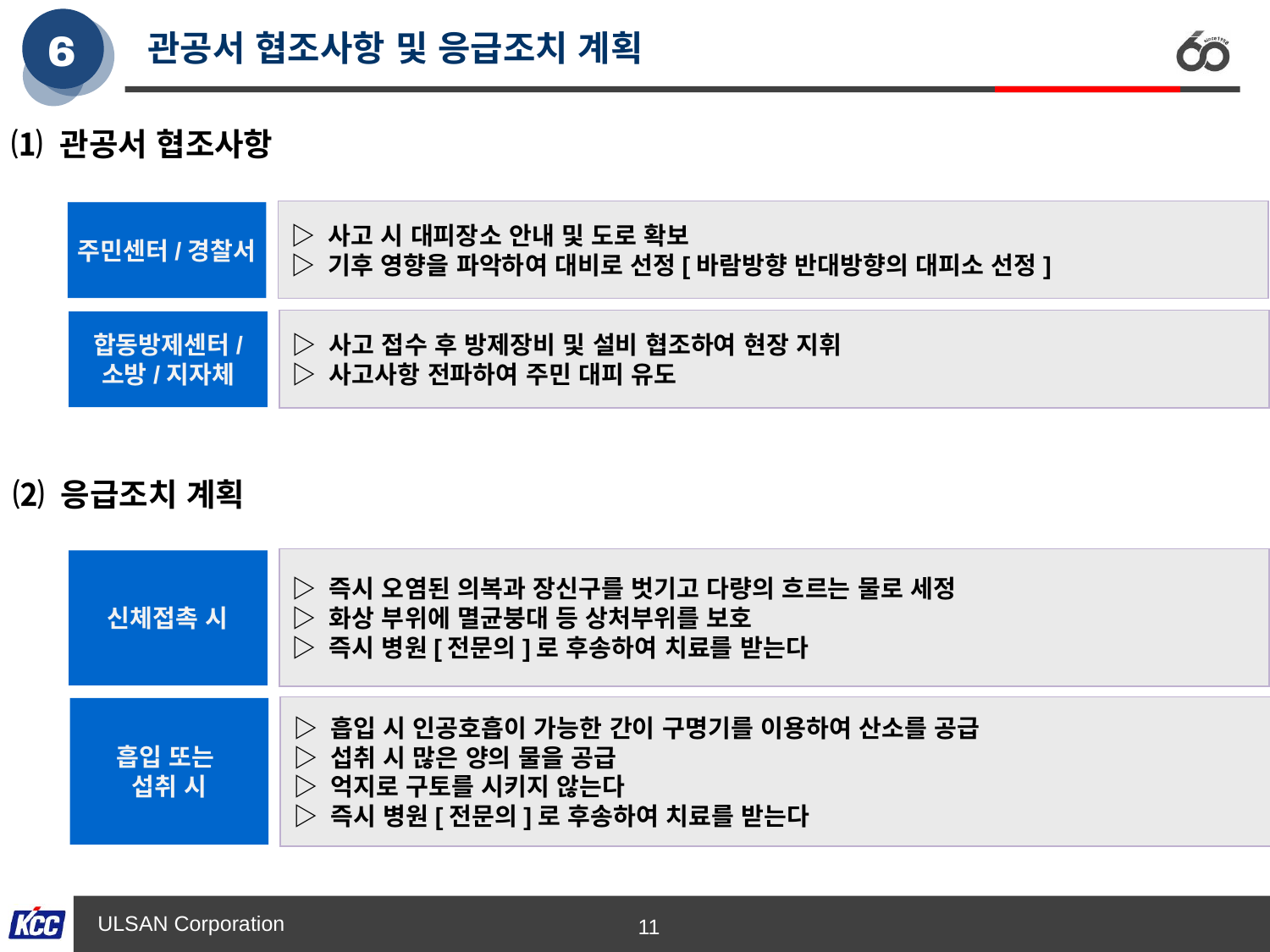

6
# 관공서 협조사항 및 응급조치 계획
⑴ 관공서 협조사항
▷ 사고 시 대피장소 안내 및 도로 확보
▷ 기후 영향을 파악하여 대비로 선정[바람방향 반대방향의 대피소 선정]
주민센터/경찰서
▷ 사고 접수 후 방제장비 및 설비 협조하여 현장 지휘
▷ 사고사항 전파하여 주민 대피 유도
합동방제센터/
소방/지자체
⑵ 응급조치 계획
▷ 즉시 오염된 의복과 장신구를 벗기고 다량의 흐르는 물로 세정
▷ 화상 부위에 멸균붕대 등 상처부위를 보호
▷ 즉시 병원[전문의]로 후송하여 치료를 받는다
신체접촉 시
▷ 흡입 시 인공호흡이 가능한 간이 구명기를 이용하여 산소를 공급
▷ 섭취 시 많은 양의 물을 공급
▷ 억지로 구토를 시키지 않는다
▷ 즉시 병원[전문의]로 후송하여 치료를 받는다
흡입 또는
섭취 시
11